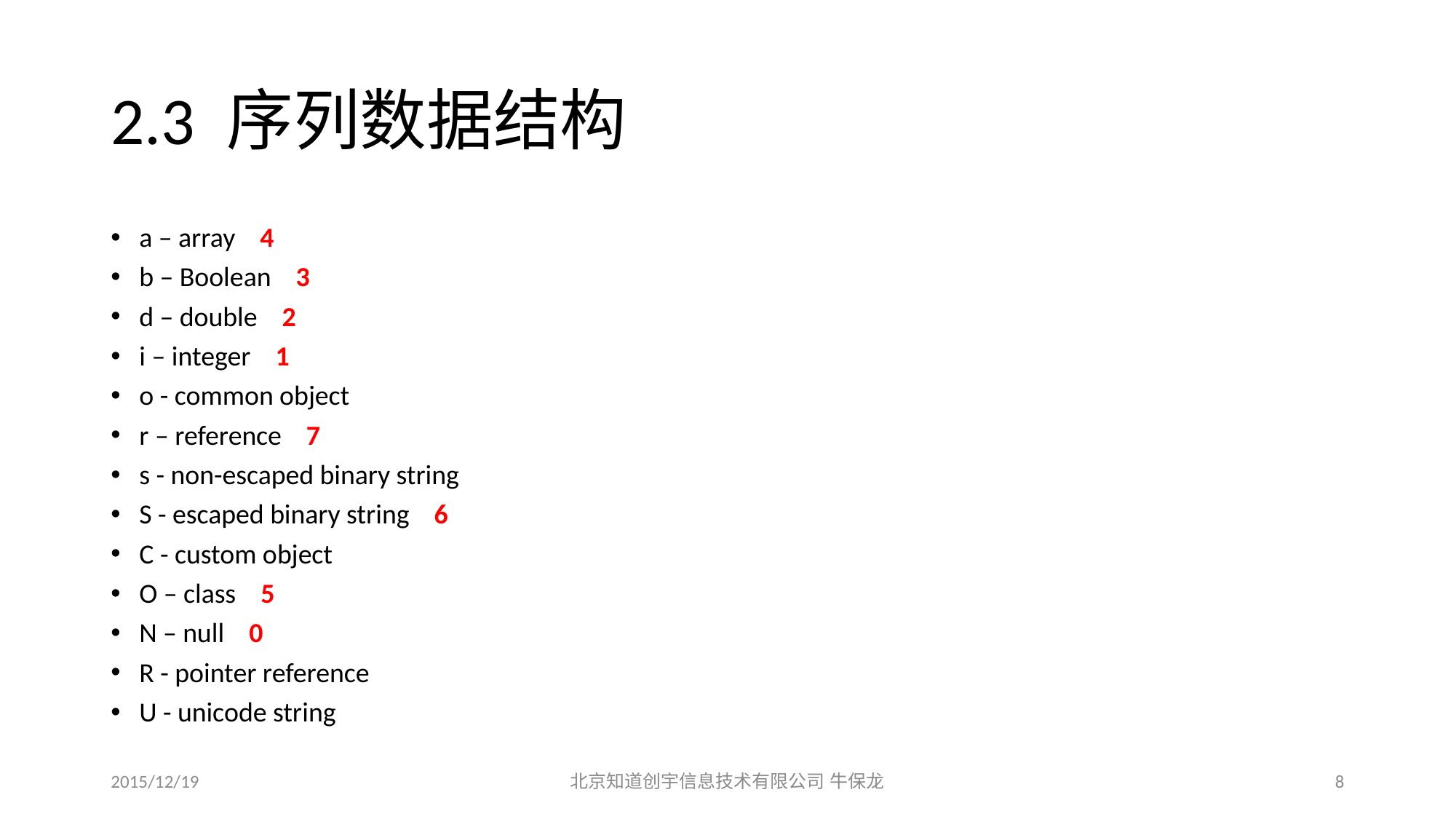

# 2.3 序列数据结构
a – array    4
b – Boolean    3
d – double    2
i – integer    1
o - common object
r – reference    7
s - non-escaped binary string
S - escaped binary string    6
C - custom object
O – class    5
N – null    0
R - pointer reference
U - unicode string
2015/12/19
北京知道创宇信息技术有限公司 牛保龙
8